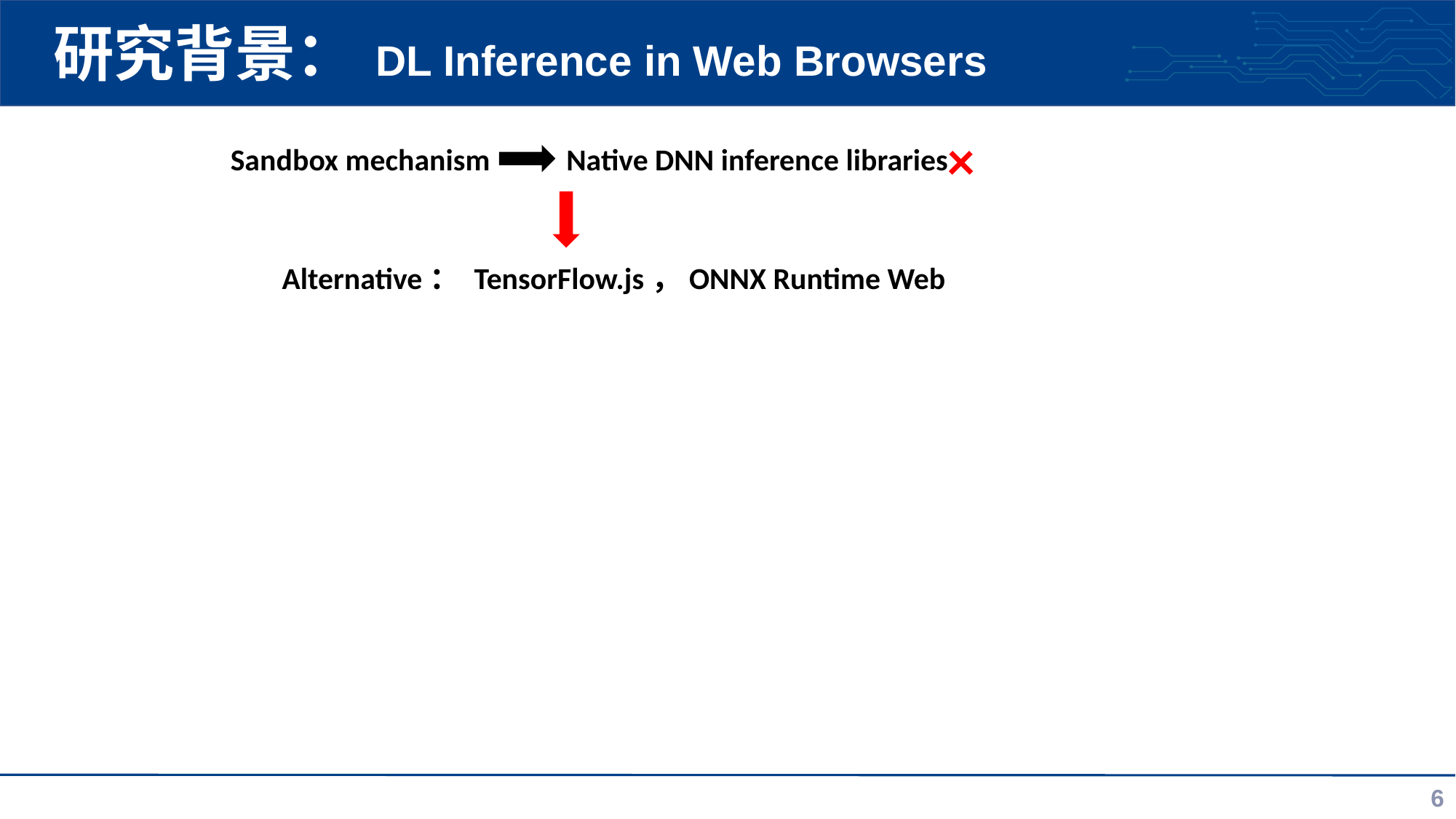

# 研究背景： DL Inference in Web Browsers
×
Sandbox mechanism           Native DNN inference libraries

Alternative： TensorFlow.js，ONNX Runtime Web
6